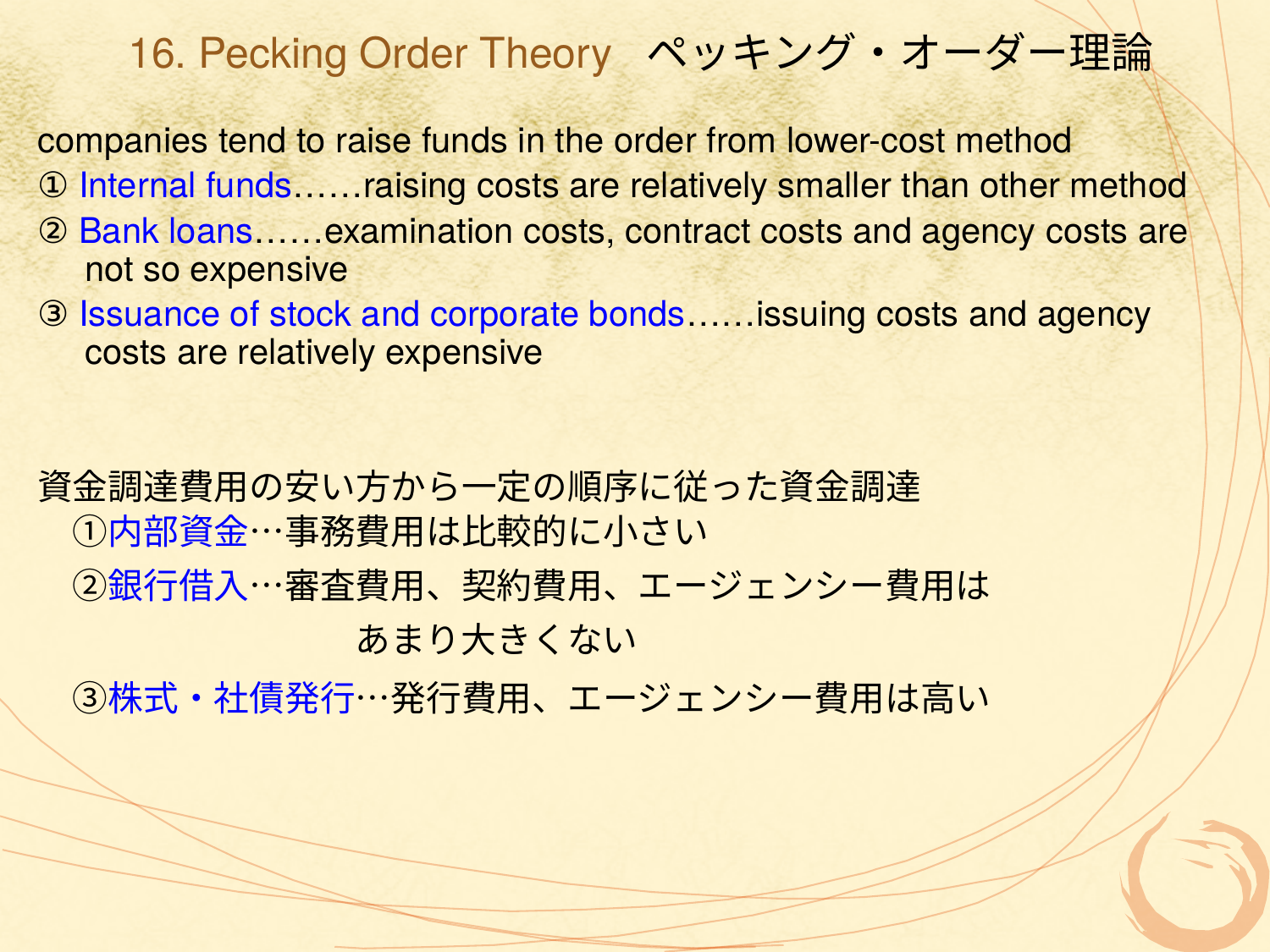

16. Pecking Order Theory  ペッキング・オーダー理論
companies tend to raise funds in the order from lower-cost method
① Internal funds……raising costs are relatively smaller than other method
② Bank loans……examination costs, contract costs and agency costs are not so expensive
③ Issuance of stock and corporate bonds……issuing costs and agency costs are relatively expensive

資金調達費用の安い方から一定の順序に従った資金調達
　①内部資金…事務費用は比較的に小さい
　②銀行借入…審査費用、契約費用、エージェンシー費用は
			 あまり大きくない
　③株式・社債発行…発行費用、エージェンシー費用は高い